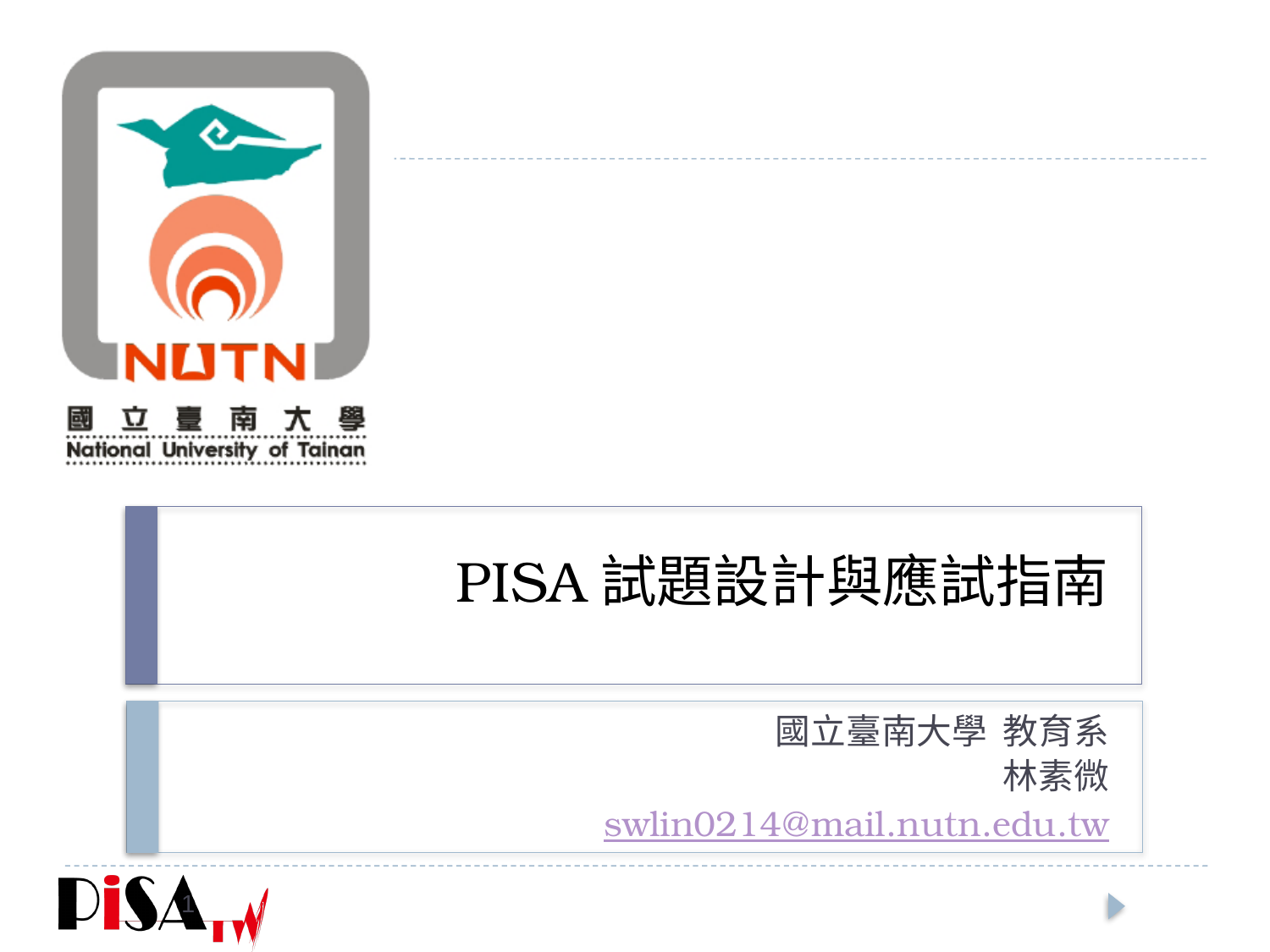

# PISA試題設計與應試指南
國立臺南大學  教育系
林素微
swlin0214@mail.nutn.edu.tw

1